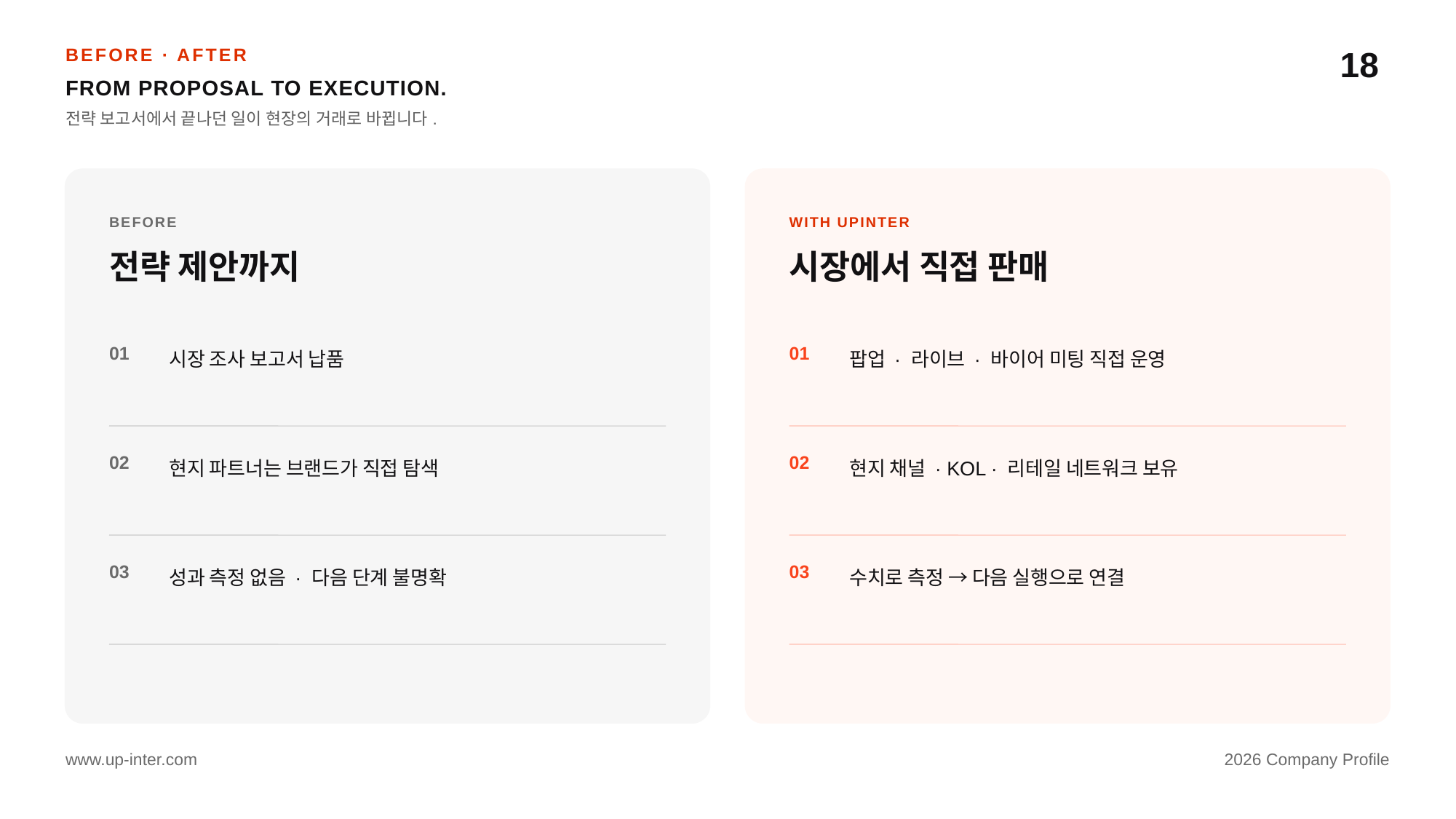

18
BEFORE · AFTER
FROM PROPOSAL TO EXECUTION.
전략 보고서에서 끝나던 일이 현장의 거래로 바뀝니다.

BEFORE
WITH UPINTER
전략 제안까지
시장에서 직접 판매
시장 조사 보고서 납품
팝업 · 라이브 · 바이어 미팅 직접 운영
01
01

현지 파트너는 브랜드가 직접 탐색
현지 채널 · KOL · 리테일 네트워크 보유
02
02

성과 측정 없음 · 다음 단계 불명확
수치로 측정 → 다음 실행으로 연결
03
03